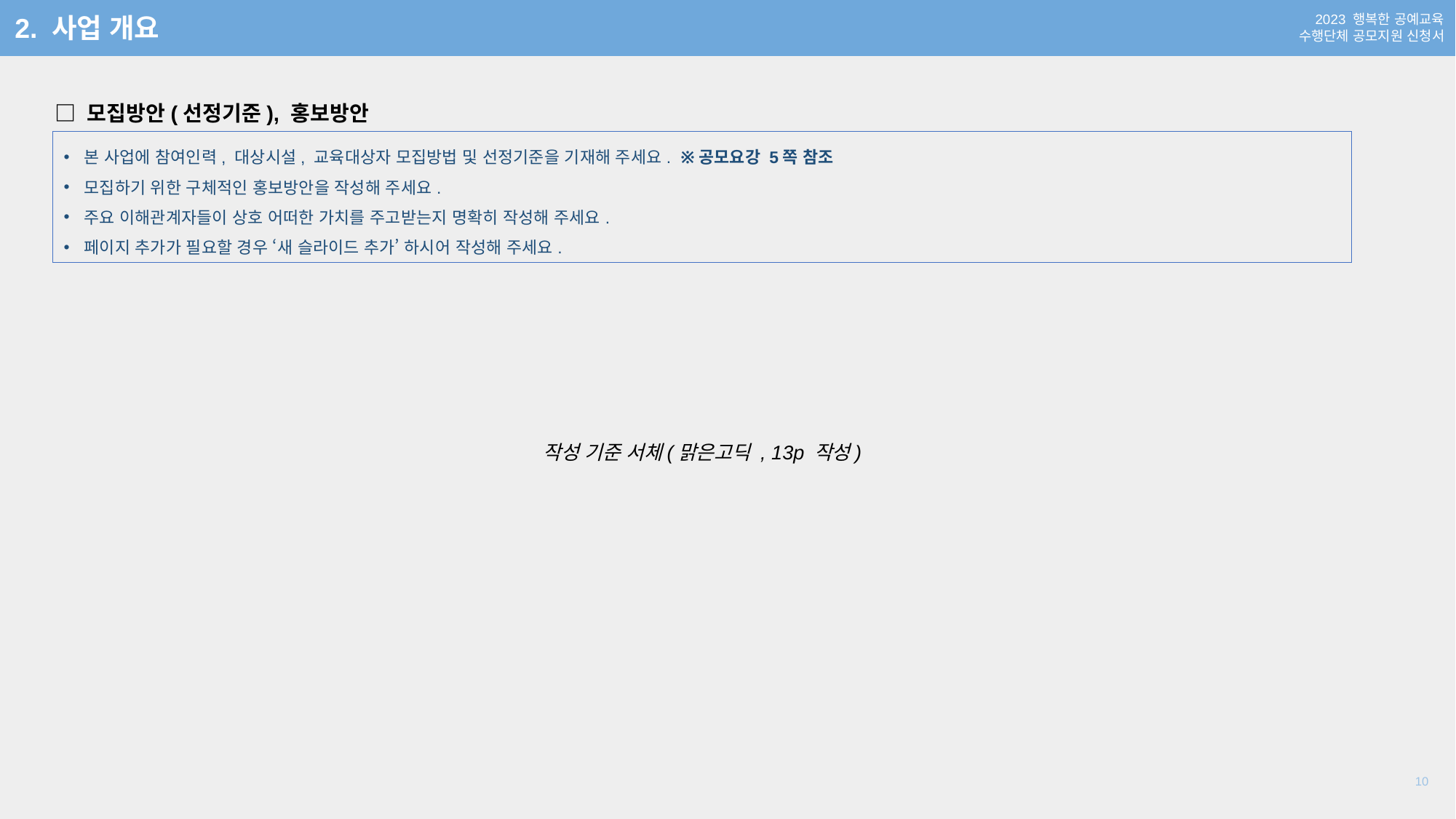

2. 사업 개요
□ 모집방안(선정기준), 홍보방안
본 사업에 참여인력, 대상시설, 교육대상자 모집방법 및 선정기준을 기재해 주세요.  ※공모요강 5쪽 참조
모집하기 위한 구체적인 홍보방안을 작성해 주세요.
주요 이해관계자들이 상호 어떠한 가치를 주고받는지 명확히 작성해 주세요.
페이지 추가가 필요할 경우 ‘새 슬라이드 추가’ 하시어 작성해 주세요.

작성 기준 서체(맑은고딕 , 13p 작성)

10